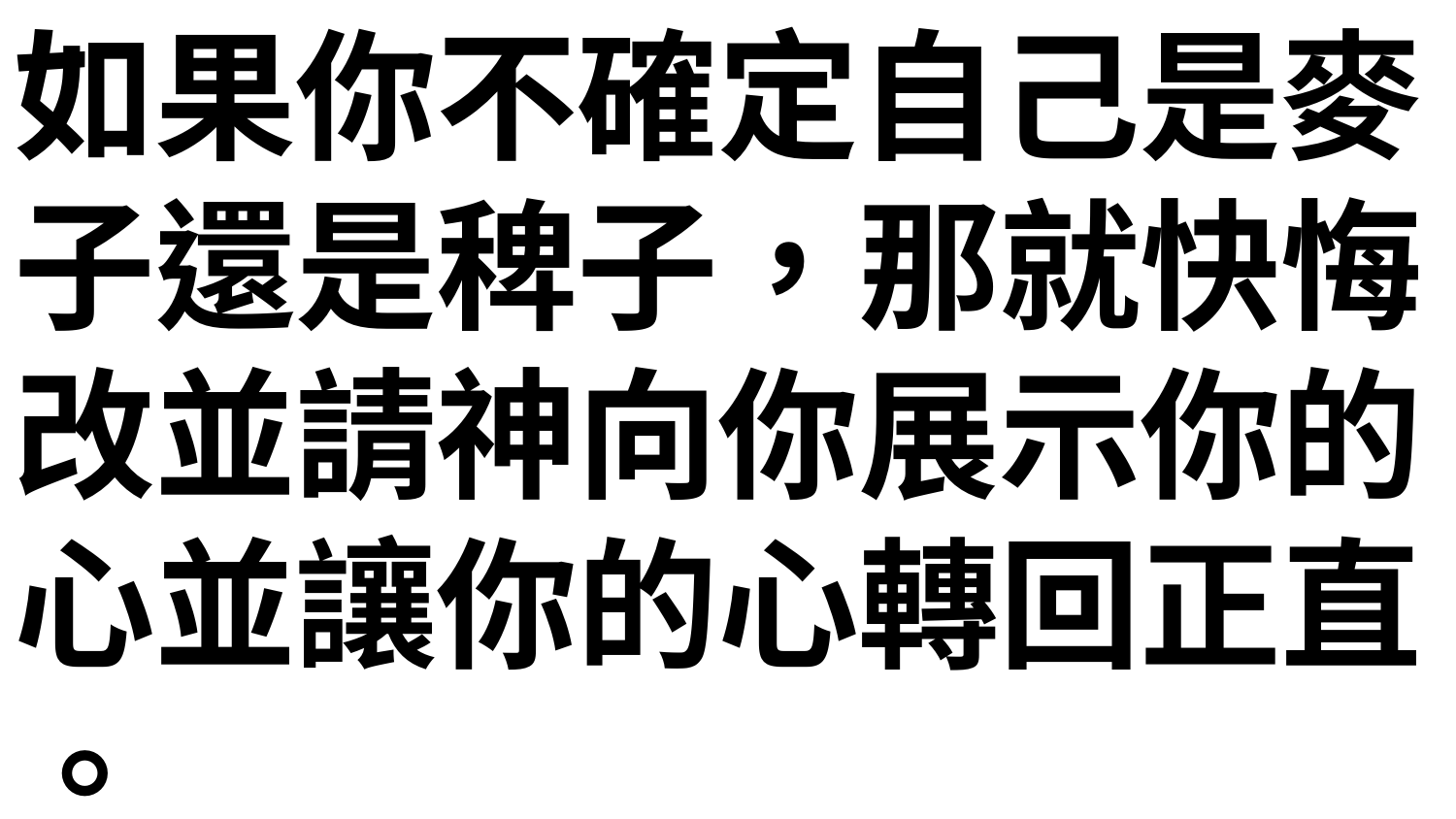

如果你不確定自己是麥子還是稗子，那就快悔改並請神向你展示你的心並讓你的心轉回正直
。